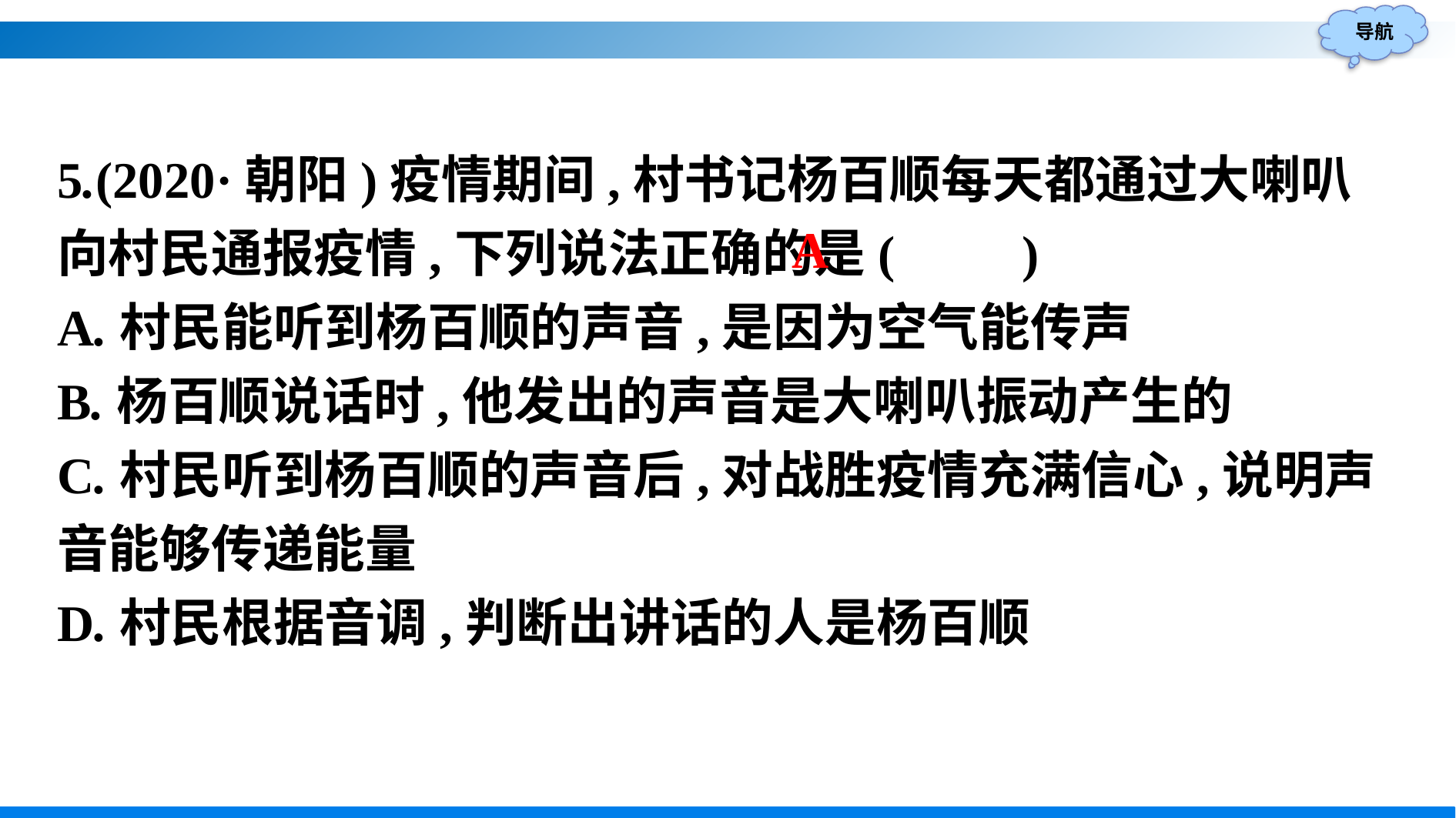

5.(2020·朝阳)疫情期间,村书记杨百顺每天都通过大喇叭向村民通报疫情,下列说法正确的是(　　)
A.村民能听到杨百顺的声音,是因为空气能传声
B.杨百顺说话时,他发出的声音是大喇叭振动产生的
C.村民听到杨百顺的声音后,对战胜疫情充满信心,说明声音能够传递能量
D.村民根据音调,判断出讲话的人是杨百顺
A